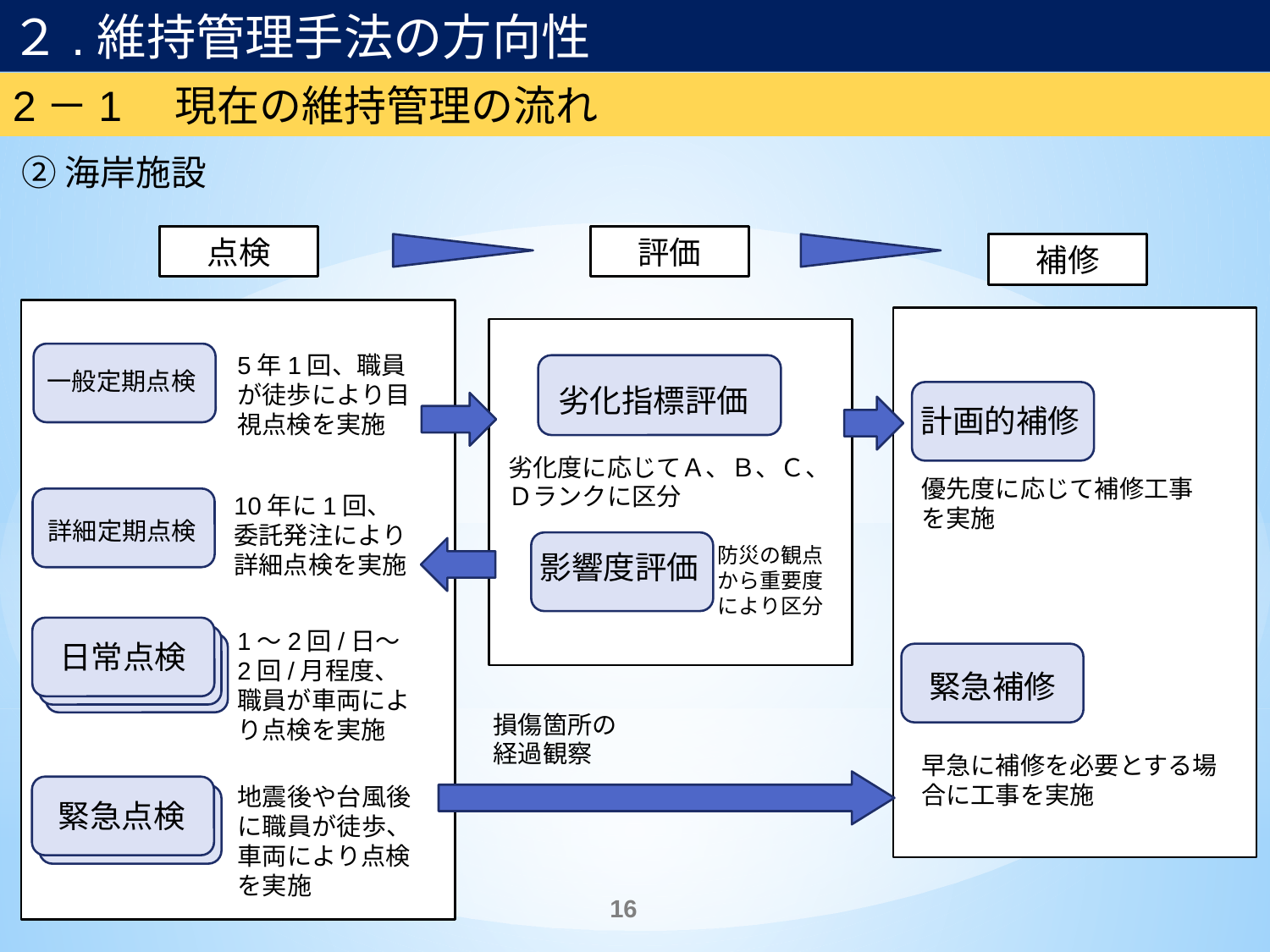

２.維持管理手法の方向性
2－1　現在の維持管理の流れ
②海岸施設

点検

5年1回、職員が徒歩により目視点検を実施

一般定期点検

日常点検

1～2回/日～2回/月程度、職員が車両により点検を実施
地震後や台風後に職員が徒歩、車両により点検を実施

緊急点検
評価

劣化指標評価
劣化度に応じてＡ、Ｂ、Ｃ、Ｄランクに区分
補修

計画的補修
優先度に応じて補修工事を実施

10年に1回、委託発注により詳細点検を実施

詳細定期点検

防災の観点から重要度により区分

影響度評価

緊急補修
損傷箇所の経過観察
早急に補修を必要とする場合に工事を実施

16